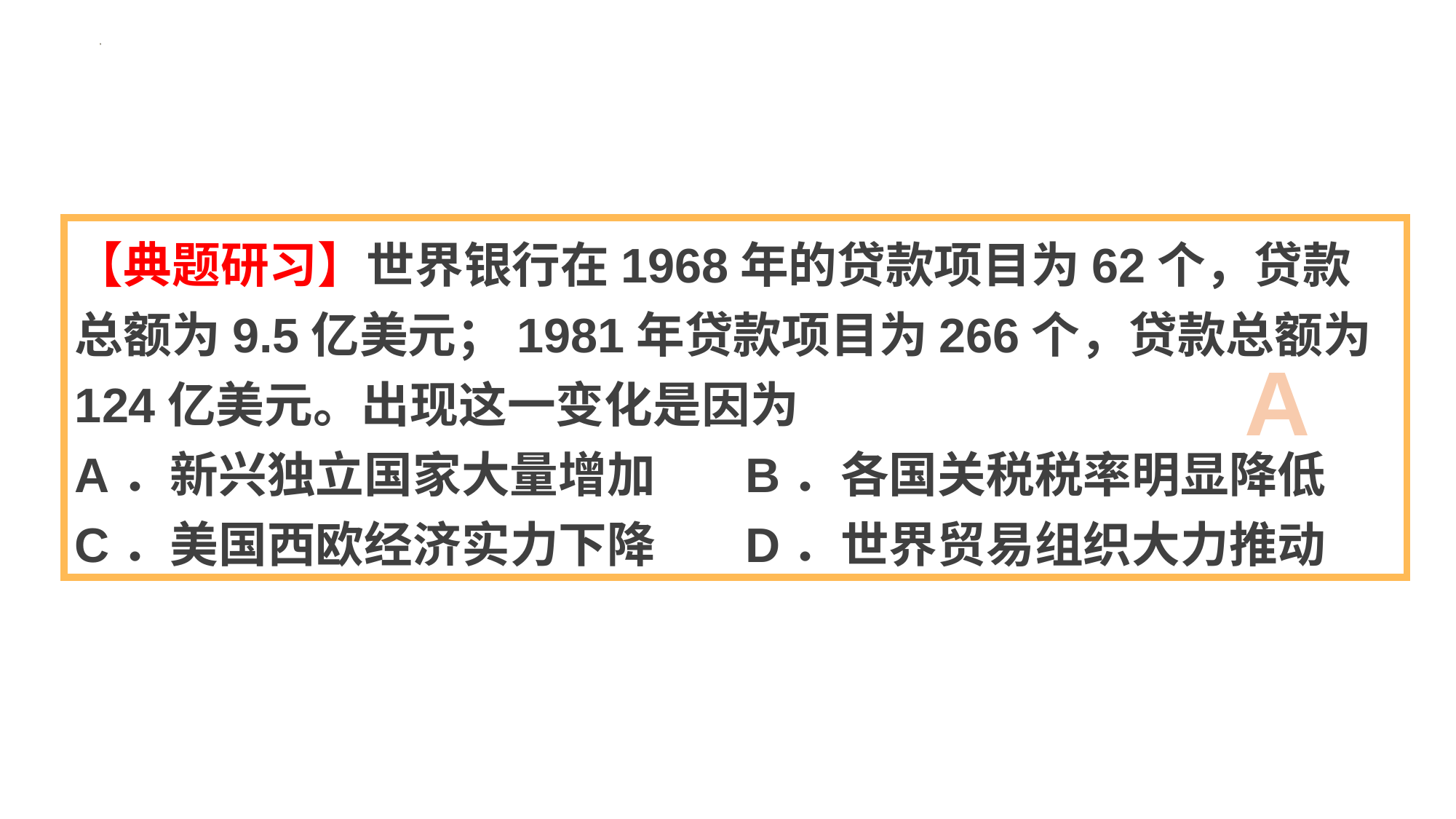

【典题研习】世界银行在1968年的贷款项目为62个，贷款总额为9.5亿美元；1981年贷款项目为266个，贷款总额为124亿美元。出现这一变化是因为
A．新兴独立国家大量增加       B．各国关税税率明显降低
C．美国西欧经济实力下降       D．世界贸易组织大力推动
A